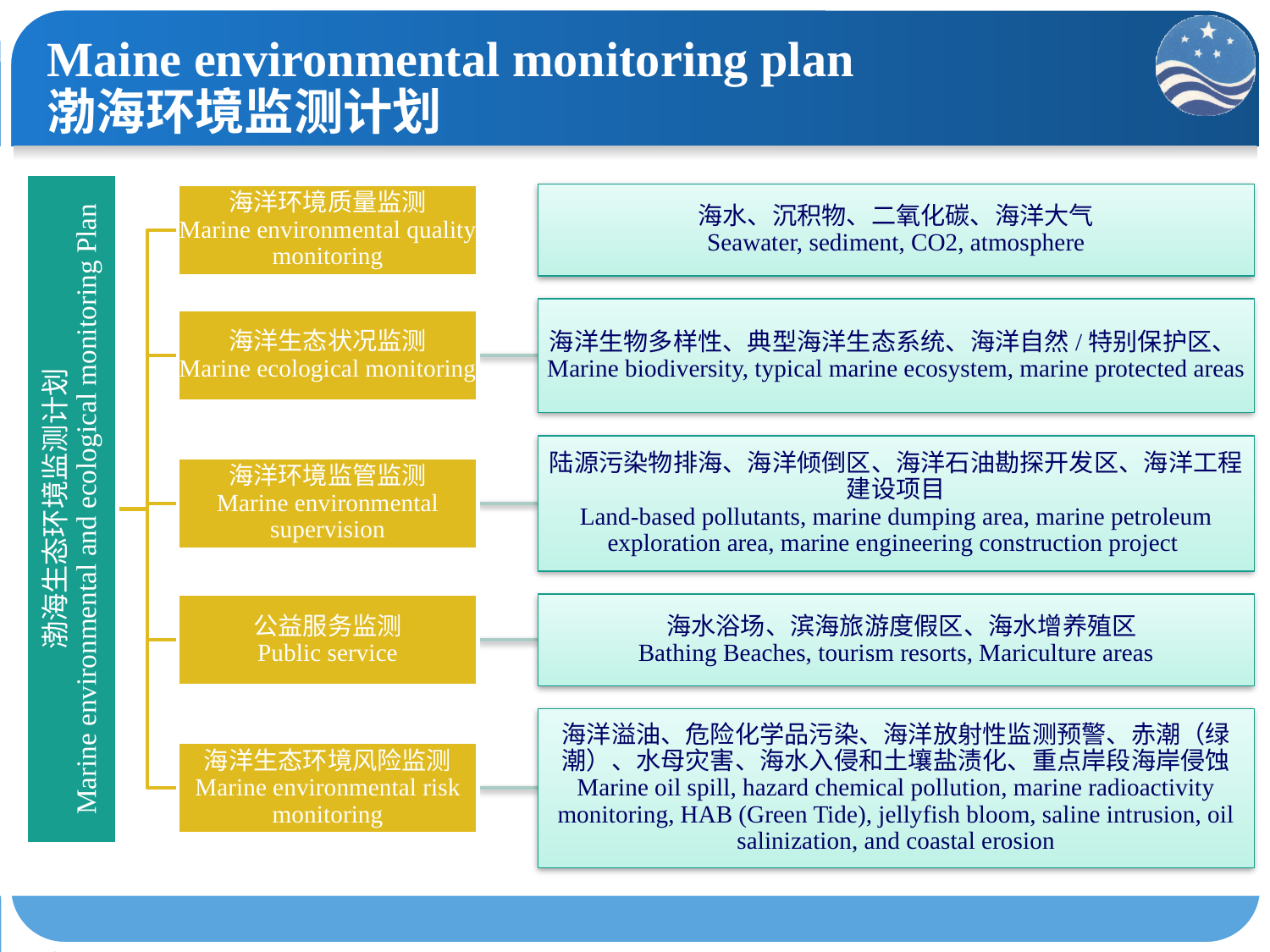

Maine environmental monitoring plan
渤海环境监测计划

渤海生态环境监测计划
Marine environmental and ecological monitoring Plan
海洋环境质量监测
Marine environmental quality monitoring
海水、沉积物、二氧化碳、海洋大气
Seawater, sediment, CO2, atmosphere
海洋生态状况监测
Marine ecological monitoring
海洋生物多样性、典型海洋生态系统、海洋自然/特别保护区、Marine biodiversity, typical marine ecosystem, marine protected areas
海洋环境监管监测
Marine environmental supervision
陆源污染物排海、海洋倾倒区、海洋石油勘探开发区、海洋工程建设项目
Land-based pollutants, marine dumping area, marine petroleum exploration area, marine engineering construction project
公益服务监测
Public service
 海水浴场、滨海旅游度假区、海水增养殖区
Bathing Beaches, tourism resorts, Mariculture areas
海洋生态环境风险监测
Marine environmental risk monitoring
海洋溢油、危险化学品污染、海洋放射性监测预警、赤潮（绿潮）、水母灾害、海水入侵和土壤盐渍化、重点岸段海岸侵蚀
Marine oil spill, hazard chemical pollution, marine radioactivity monitoring, HAB (Green Tide), jellyfish bloom, saline intrusion, oil salinization, and coastal erosion